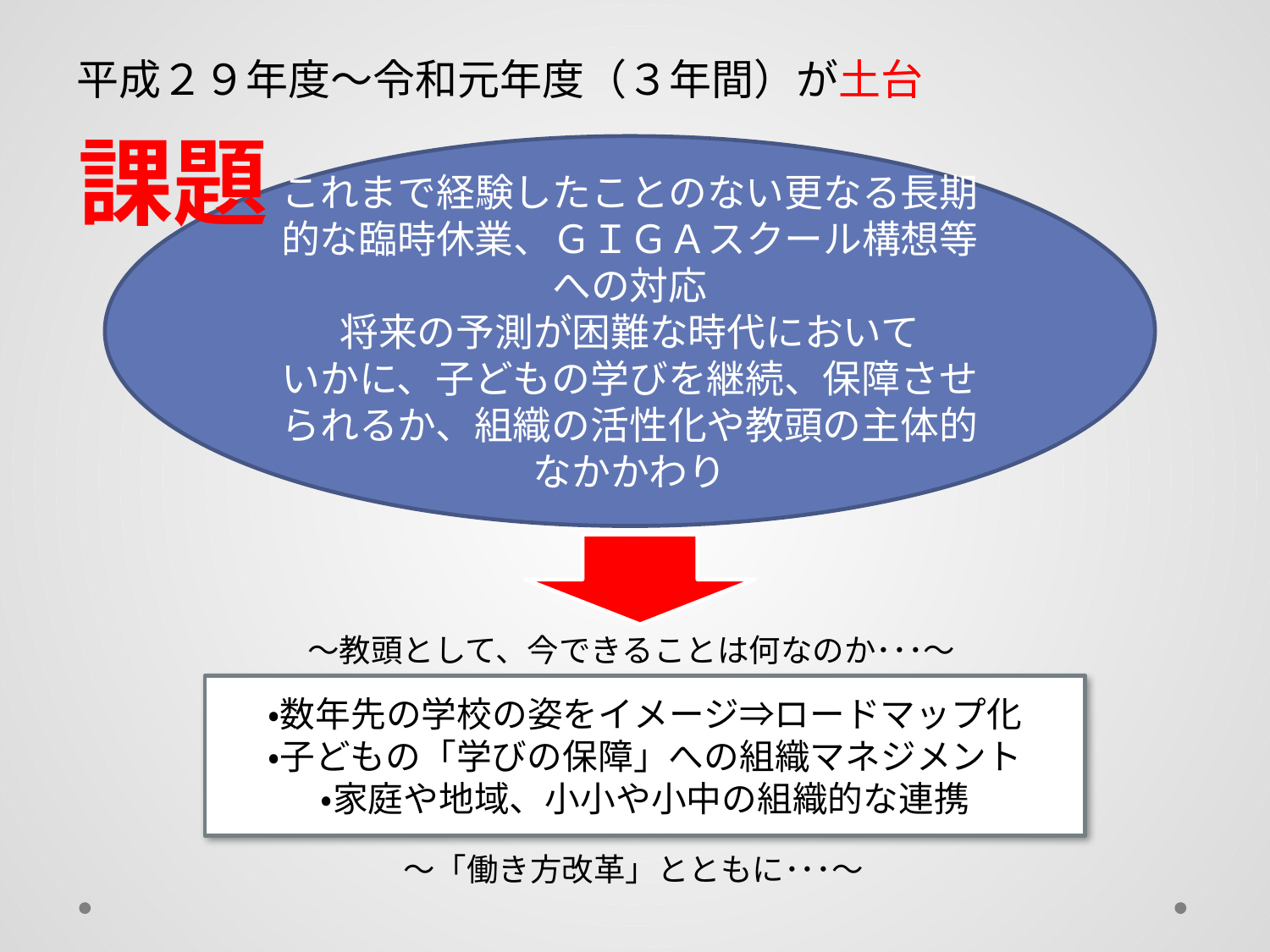

平成２９年度～令和元年度（３年間）が土台

課題
これまで経験したことのない更なる長期的な臨時休業、ＧＩＧＡスクール構想等への対応
将来の予測が困難な時代において
いかに、子どもの学びを継続、保障させられるか、組織の活性化や教頭の主体的なかかわり

～教頭として、今できることは何なのか･･･～
・数年先の学校の姿をイメージ⇒ロードマップ化
・子どもの「学びの保障」への組織マネジメント
・家庭や地域、小小や小中の組織的な連携
～「働き方改革」とともに･･･～